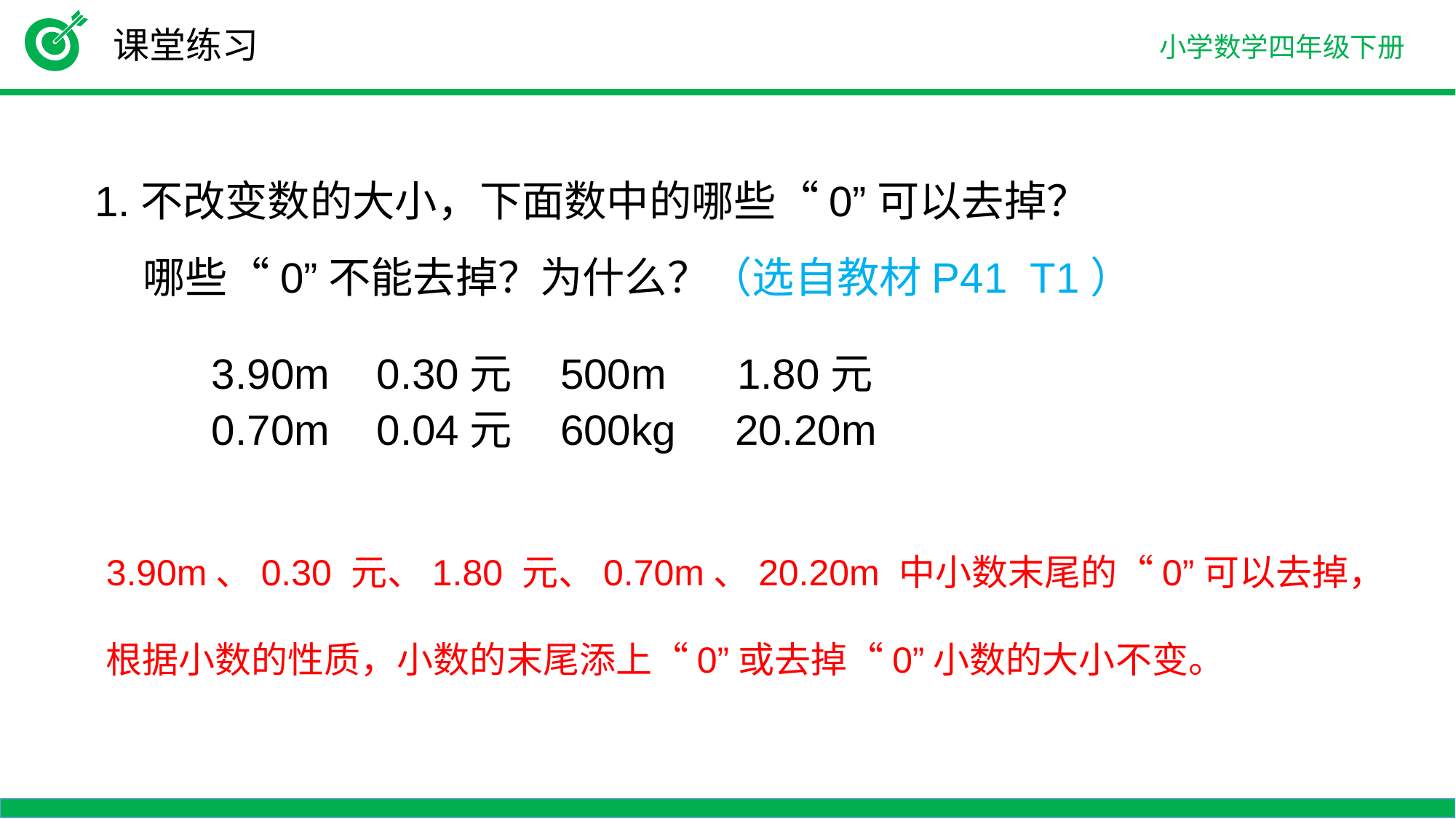

课堂练习
1.不改变数的大小，下面数中的哪些“0”可以去掉？
    哪些“0”不能去掉？为什么？（选自教材P41  T1）
3.90m    0.30元    500m      1.80元
0.70m    0.04元    600kg     20.20m
3.90m、0.30 元、1.80 元、0.70m、20.20m 中小数末尾的“0”可以去掉，根据小数的性质，小数的末尾添上“0”或去掉“0”小数的大小不变。